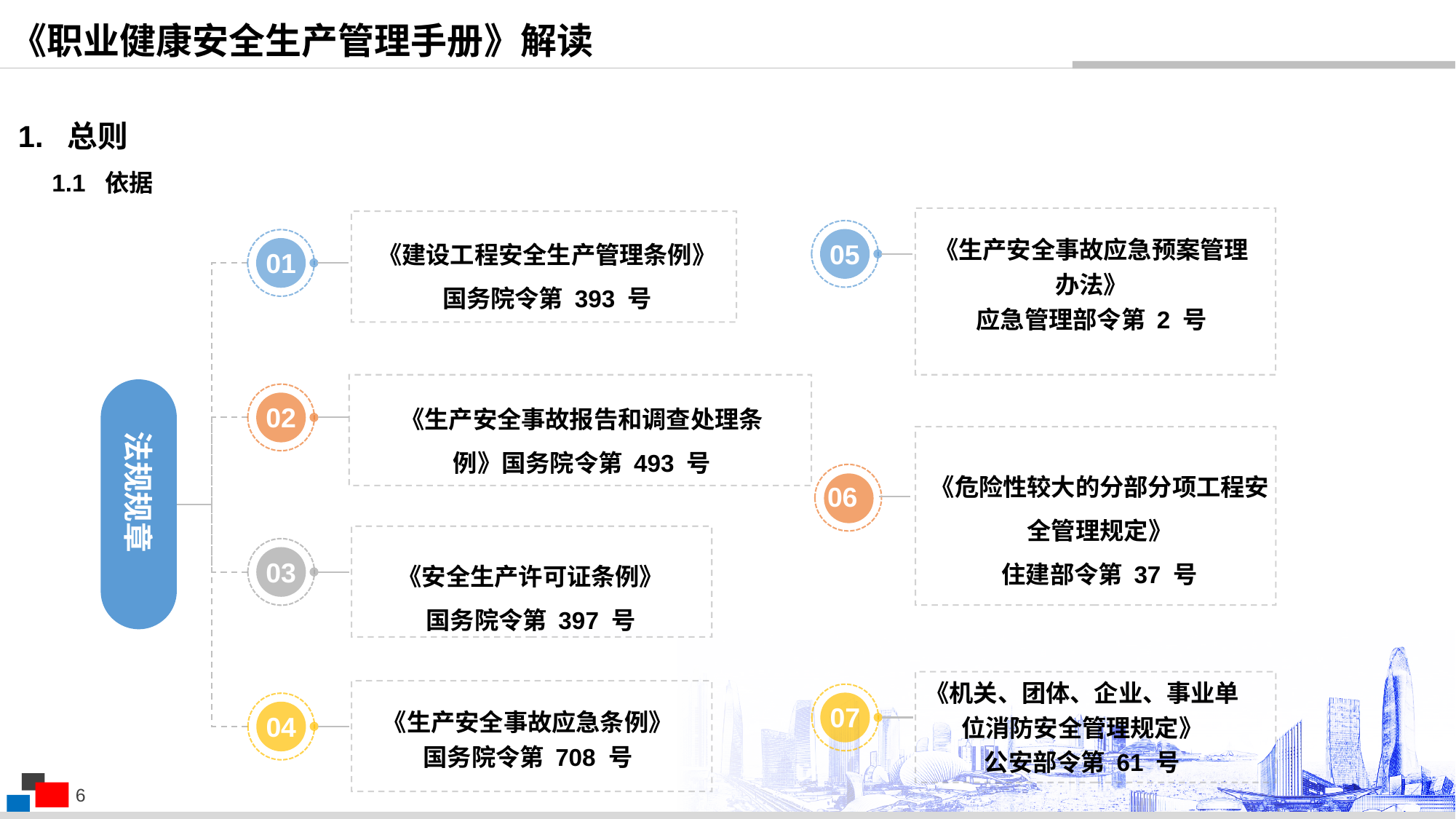

《职业健康安全生产管理手册》解读
1.  总则
1.1  依据

《生产安全事故应急预案管理办法》
应急管理部令第 2 号

05

《危险性较大的分部分项工程安全管理规定》
住建部令第 37 号

06
《机关、团体、企业、事业单位消防安全管理规定》
公安部令第 61 号

07

《建设工程安全生产管理条例》
国务院令第 393 号

01

《生产安全事故报告和调查处理条例》国务院令第 493 号

02

法规规章

《安全生产许可证条例》
国务院令第 397 号

03

《生产安全事故应急条例》
国务院令第 708 号

04